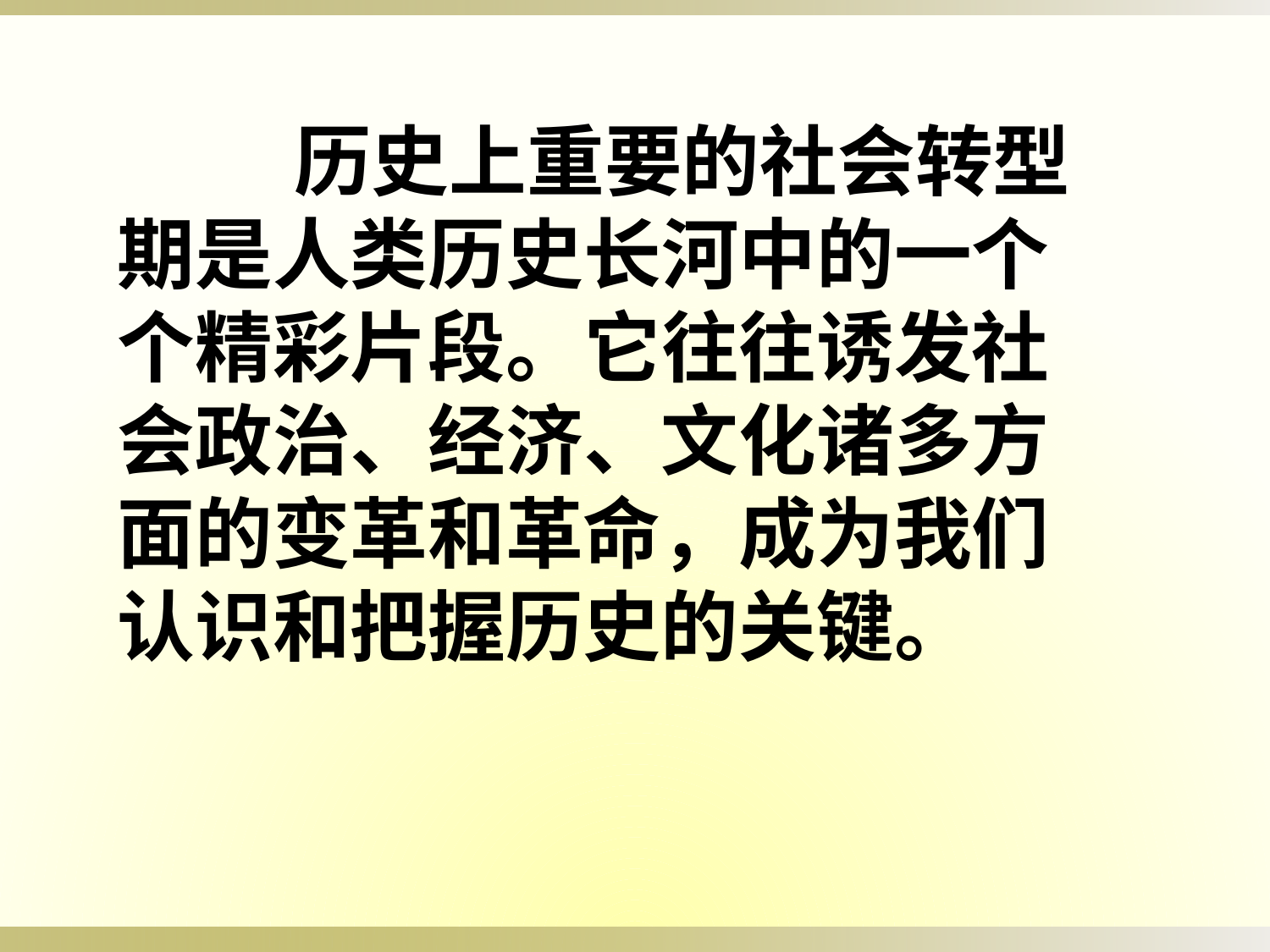

历史上重要的社会转型期是人类历史长河中的一个个精彩片段。它往往诱发社会政治、经济、文化诸多方面的变革和革命，成为我们认识和把握历史的关键。